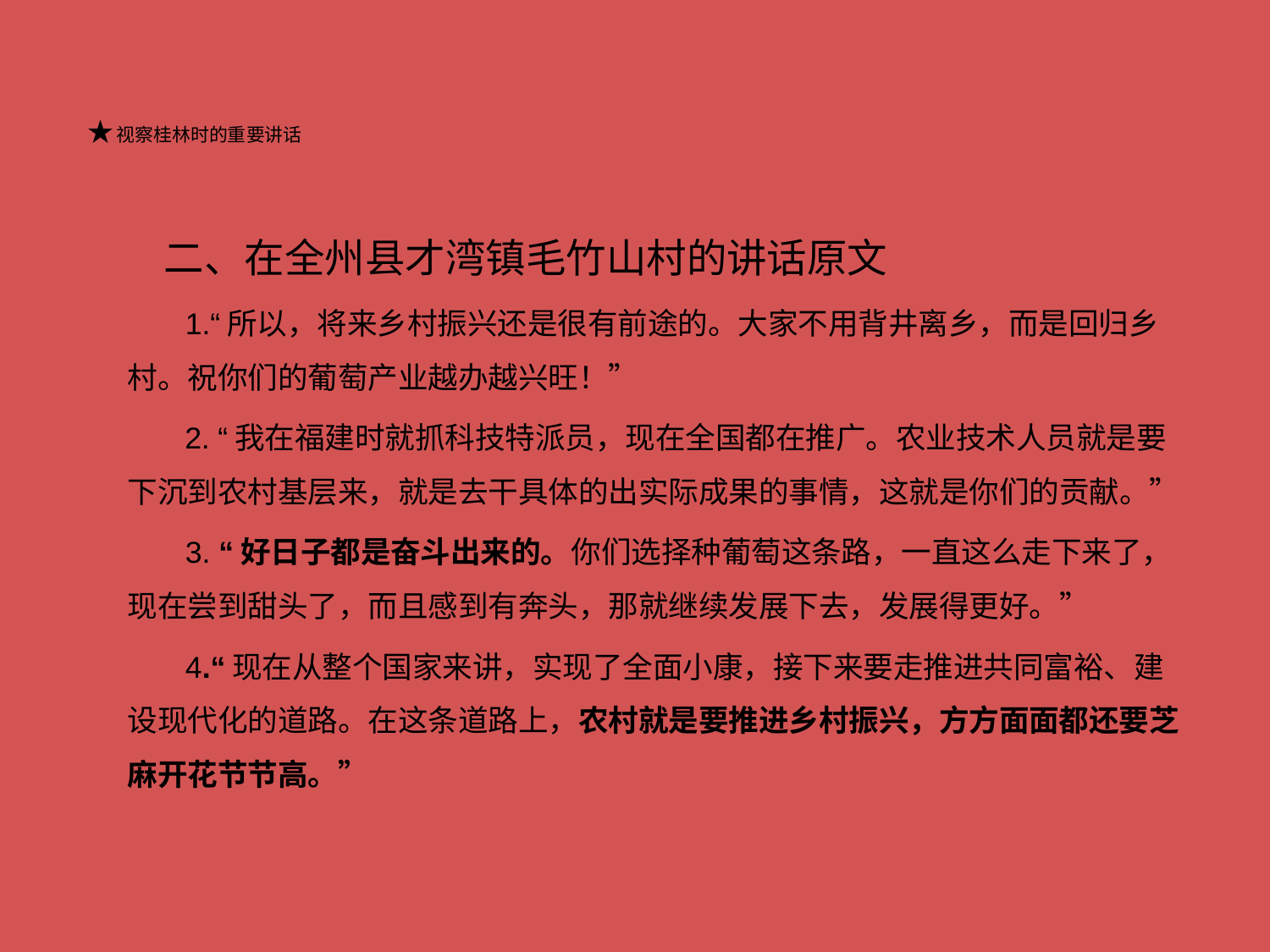

# ★视察桂林时的重要讲话
   二、在全州县才湾镇毛竹山村的讲话原文
       1.“所以，将来乡村振兴还是很有前途的。大家不用背井离乡，而是回归乡村。祝你们的葡萄产业越办越兴旺！”
　   2. “我在福建时就抓科技特派员，现在全国都在推广。农业技术人员就是要下沉到农村基层来，就是去干具体的出实际成果的事情，这就是你们的贡献。”
       3. “好日子都是奋斗出来的。你们选择种葡萄这条路，一直这么走下来了，现在尝到甜头了，而且感到有奔头，那就继续发展下去，发展得更好。”
       4.“现在从整个国家来讲，实现了全面小康，接下来要走推进共同富裕、建设现代化的道路。在这条道路上，农村就是要推进乡村振兴，方方面面都还要芝麻开花节节高。”